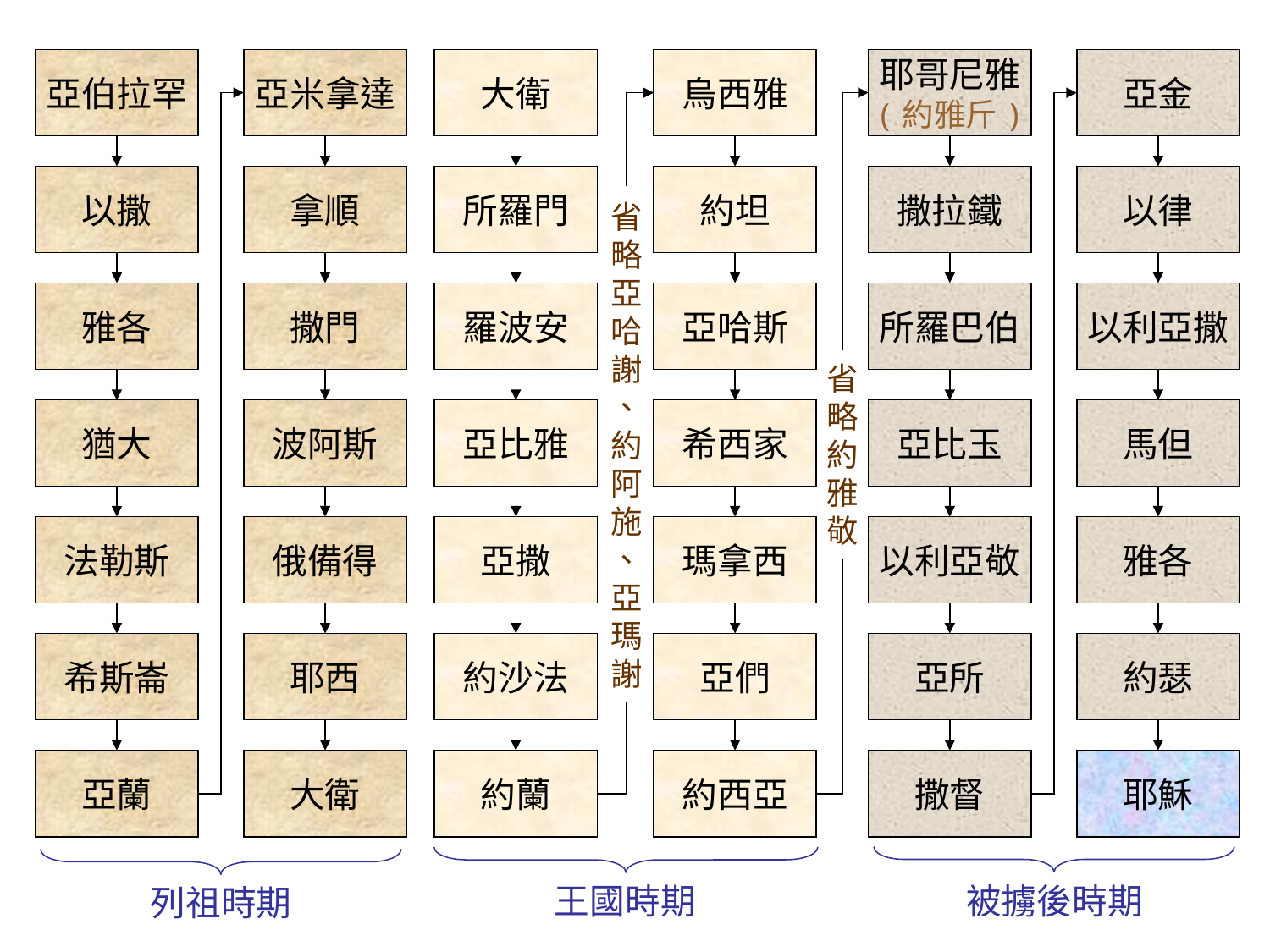

亞伯拉罕
亞米拿達
大衛
烏西雅
耶哥尼雅
(約雅斤)
亞金
以撒
拿順
所羅門
約坦
撒拉鐵
以律
省
略
亞
哈
謝
、
約
阿
施
、
亞
瑪
謝
雅各
撒門
羅波安
亞哈斯
所羅巴伯
以利亞撒
省
略
約
雅
敬
猶大
波阿斯
亞比雅
希西家
亞比玉
馬但
法勒斯
俄備得
亞撒
瑪拿西
以利亞敬
雅各
希斯崙
耶西
約沙法
亞們
亞所
約瑟

亞蘭
大衛
約蘭
約西亞
撒督
耶穌
被擄後時期
王國時期
列祖時期